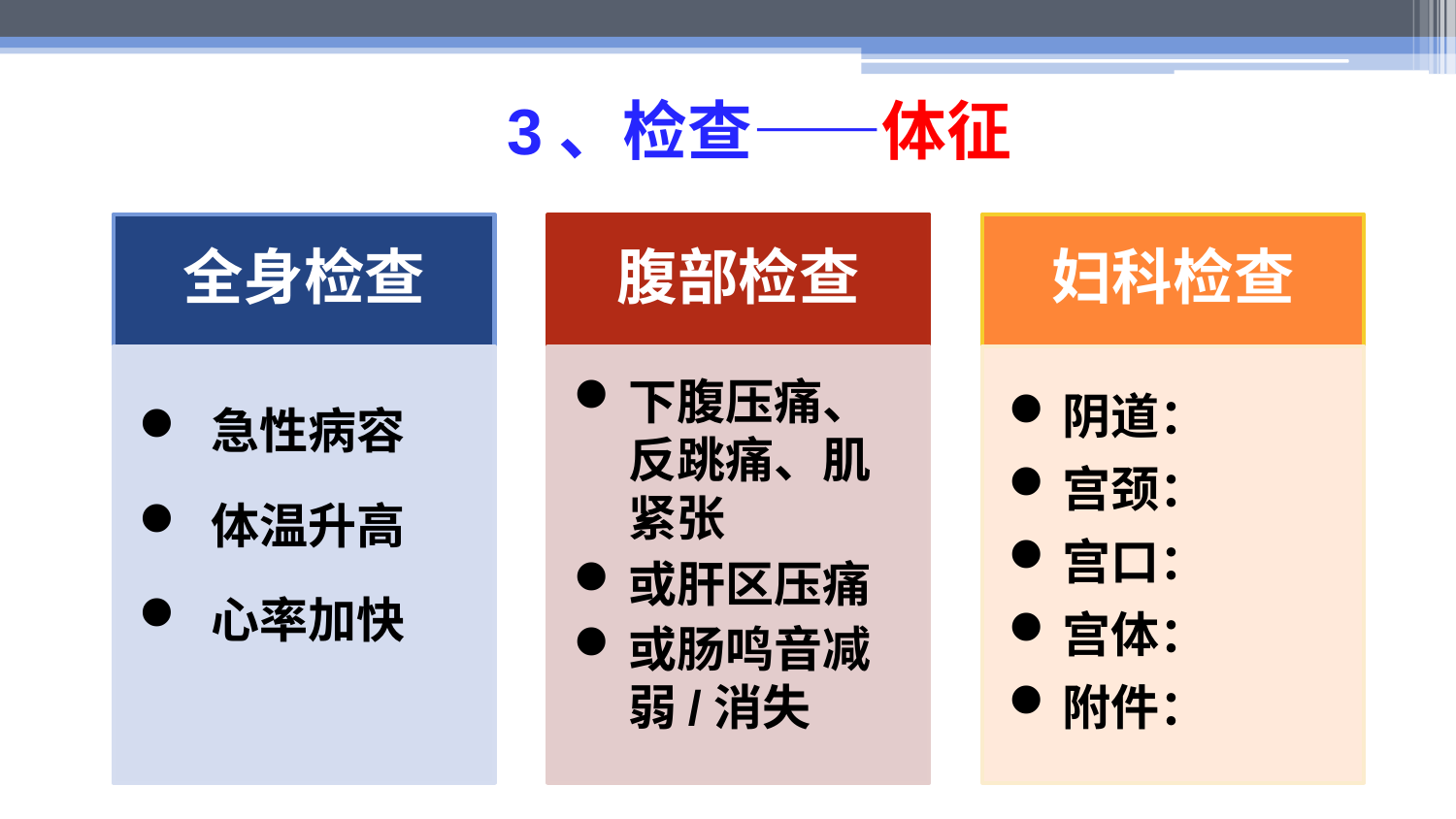

# 3、检查——体征
全身检查
腹部检查
妇科检查
急性病容
体温升高
心率加快

下腹压痛、反跳痛、肌紧张
或肝区压痛
或肠鸣音减弱/消失

阴道：
宫颈：
宫口：
宫体：
附件：